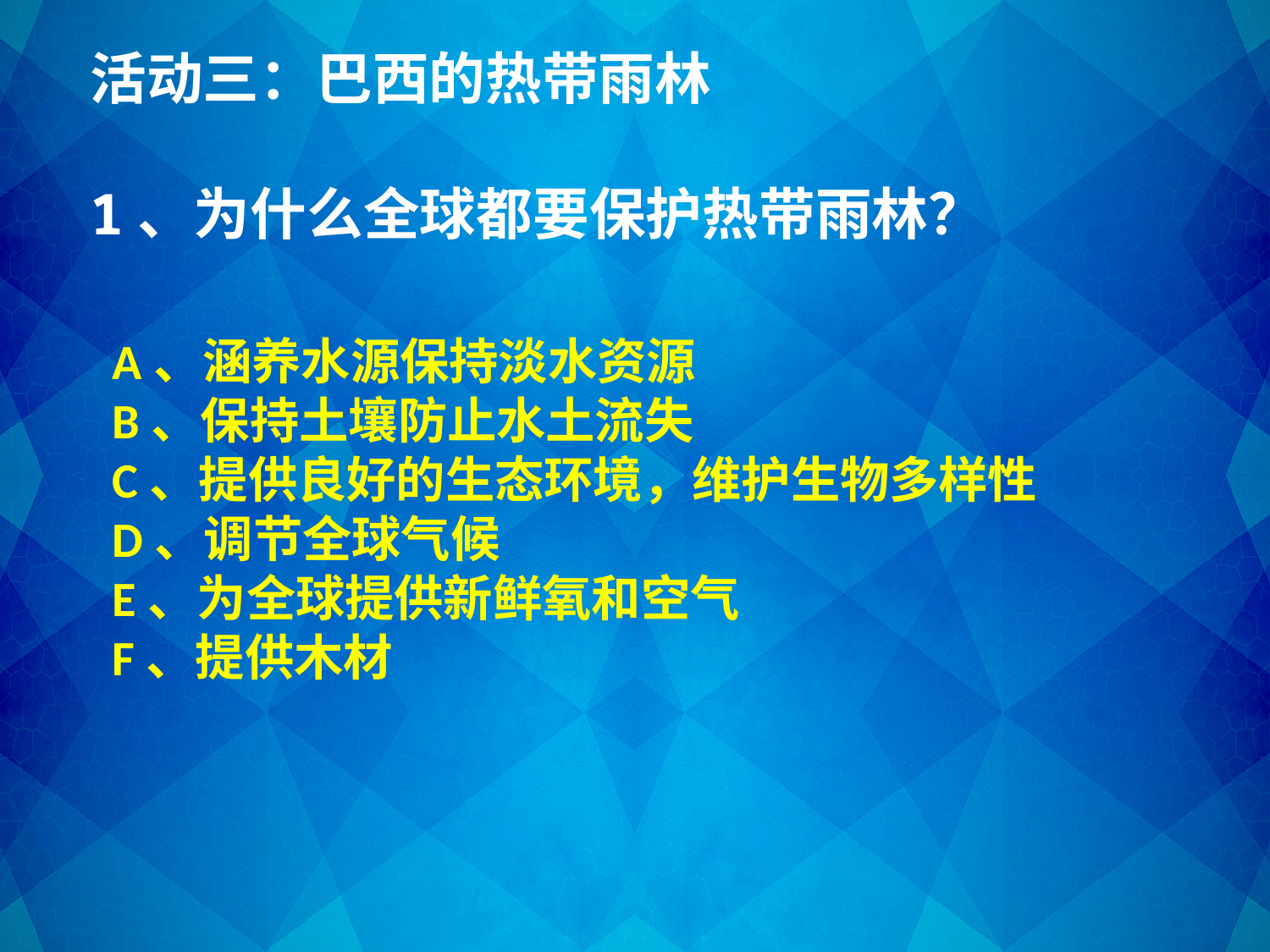

活动三：巴西的热带雨林

1、为什么全球都要保护热带雨林？

A、涵养水源保持淡水资源
B、保持土壤防止水土流失
C、提供良好的生态环境，维护生物多样性
D、调节全球气候
E、为全球提供新鲜氧和空气
F、提供木材